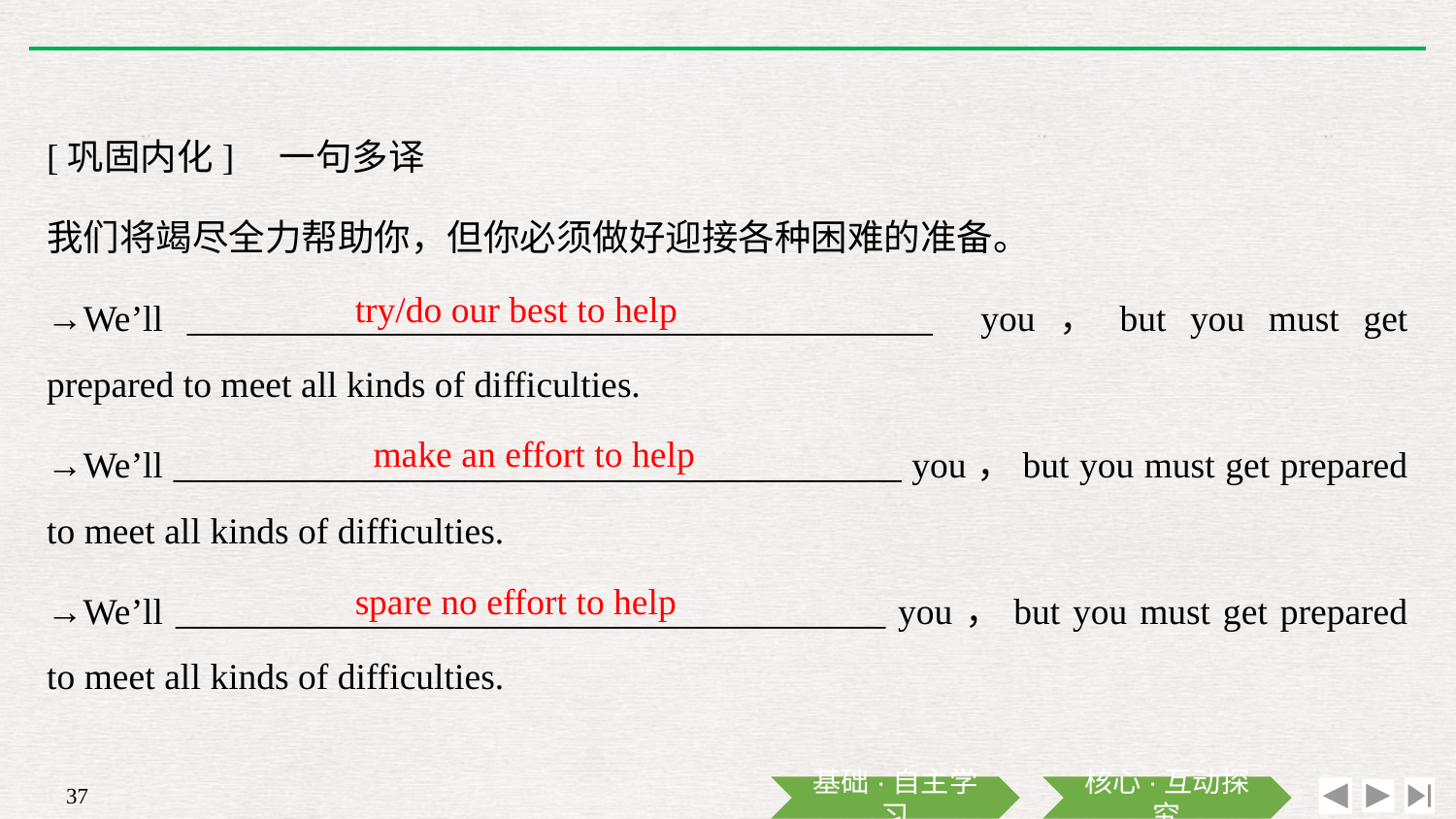

[巩固内化]　一句多译
我们将竭尽全力帮助你，但你必须做好迎接各种困难的准备。
→We’ll _________________________________________  you，but you must get prepared to meet all kinds of difficulties.
→We’ll ________________________________________ you，but you must get prepared to meet all kinds of difficulties.
→We’ll _______________________________________ you，but you must get prepared to meet all kinds of difficulties.
try/do our best to help
make an effort to help
spare no effort to help